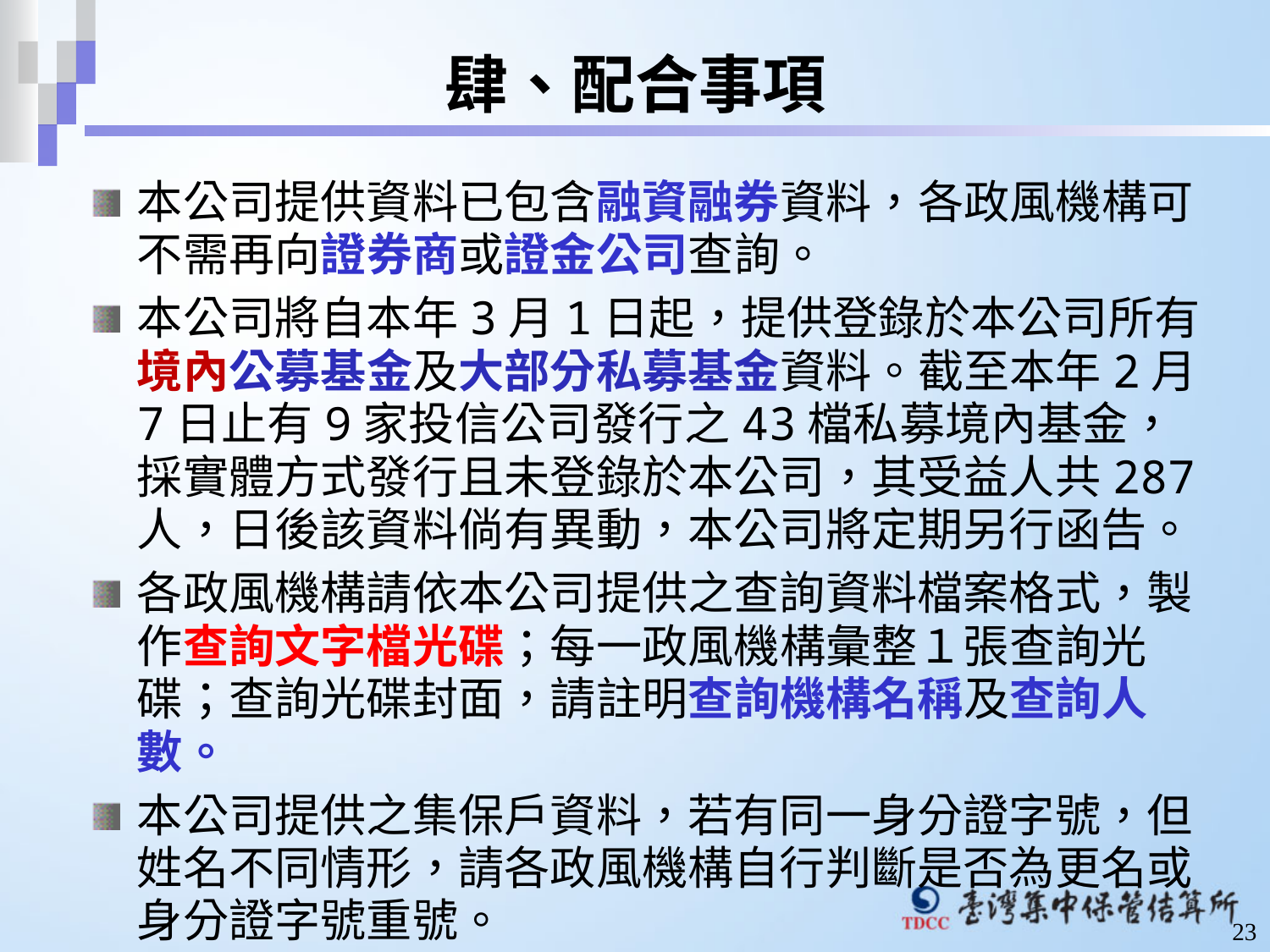

肆、配合事項
本公司提供資料已包含融資融券資料，各政風機構可不需再向證券商或證金公司查詢。
本公司將自本年3月1日起，提供登錄於本公司所有境內公募基金及大部分私募基金資料。截至本年2月7日止有9家投信公司發行之43檔私募境內基金，採實體方式發行且未登錄於本公司，其受益人共287人，日後該資料倘有異動，本公司將定期另行函告。
各政風機構請依本公司提供之查詢資料檔案格式，製作查詢文字檔光碟；每一政風機構彙整１張查詢光碟；查詢光碟封面，請註明查詢機構名稱及查詢人數。
本公司提供之集保戶資料，若有同一身分證字號，但姓名不同情形，請各政風機構自行判斷是否為更名或身分證字號重號。

23